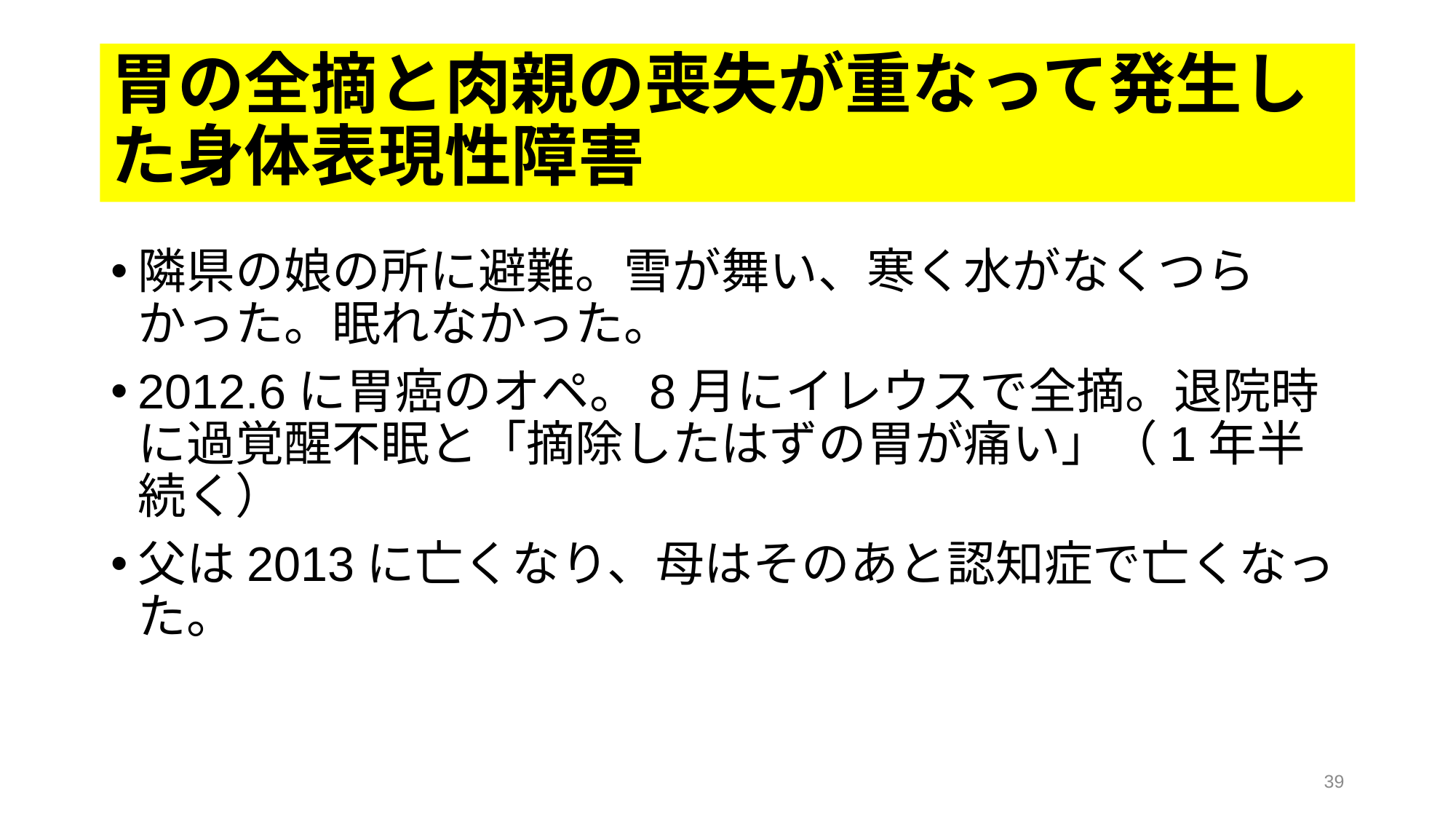

# 胃の全摘と肉親の喪失が重なって発生した身体表現性障害
隣県の娘の所に避難。雪が舞い、寒く水がなくつらかった。眠れなかった。
2012.6に胃癌のオペ。8月にイレウスで全摘。退院時に過覚醒不眠と「摘除したはずの胃が痛い」（1年半続く）
父は2013に亡くなり、母はそのあと認知症で亡くなった。
39